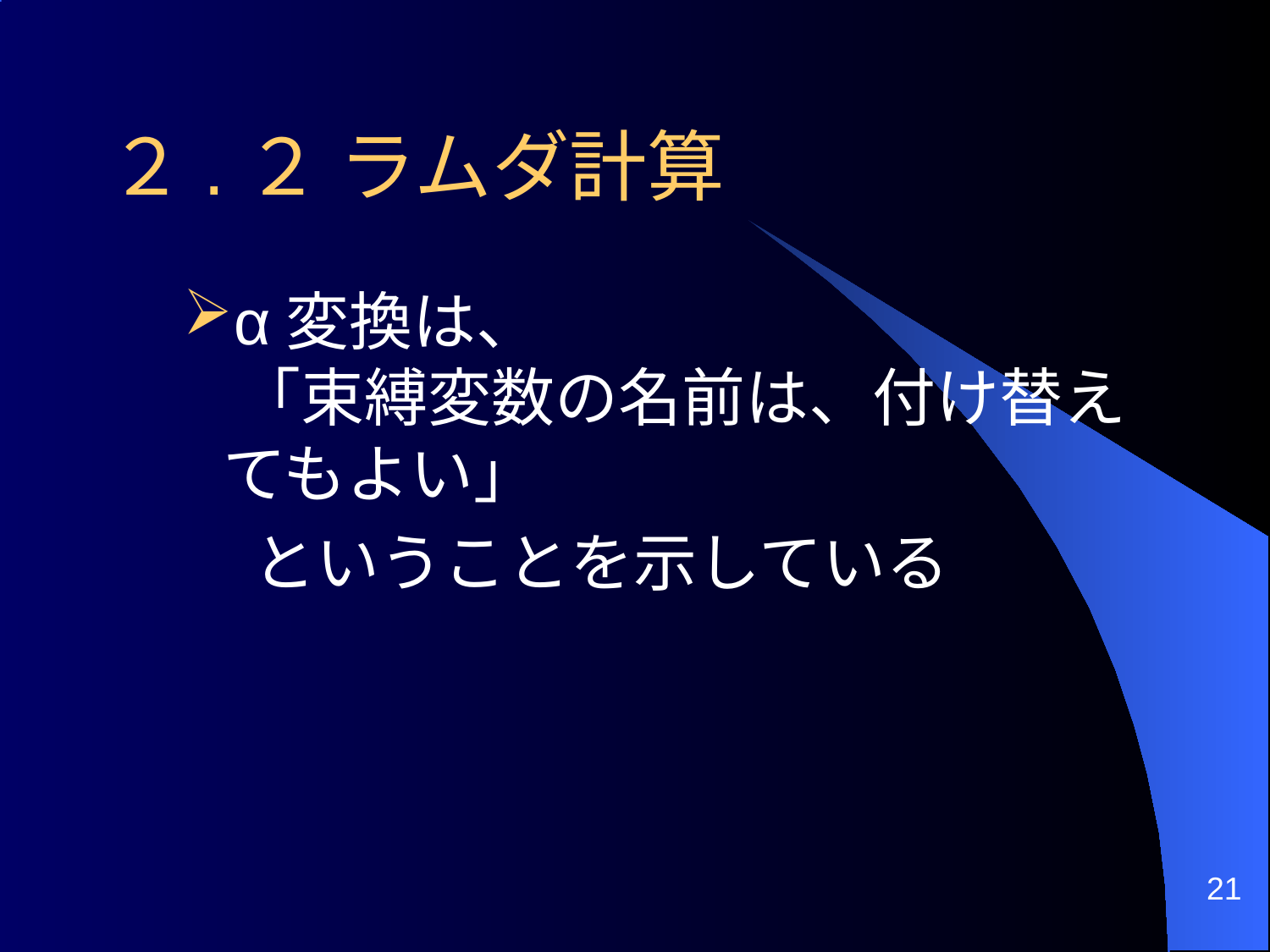

# ２.２ ラムダ計算
α変換は、
 「束縛変数の名前は、付け替えてもよい」
	 ということを示している
21